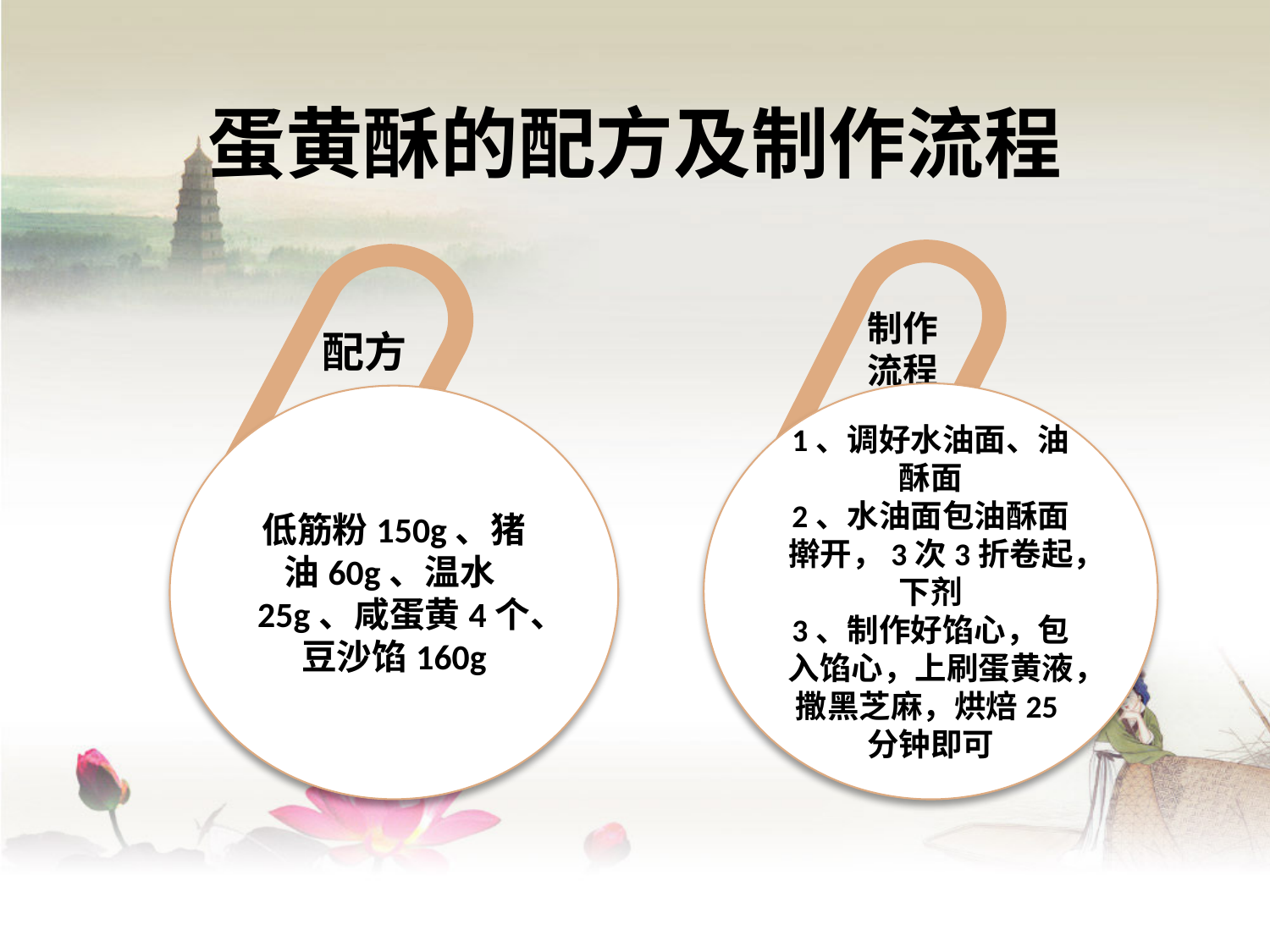

# 蛋黄酥的配方及制作流程
制作
流程
1、调好水油面、油酥面
2、水油面包油酥面擀开，3次3折卷起，下剂
3、制作好馅心，包入馅心，上刷蛋黄液，撒黑芝麻，烘焙25分钟即可
配方
低筋粉150g、猪油60g、温水25g、咸蛋黄4个、豆沙馅160g